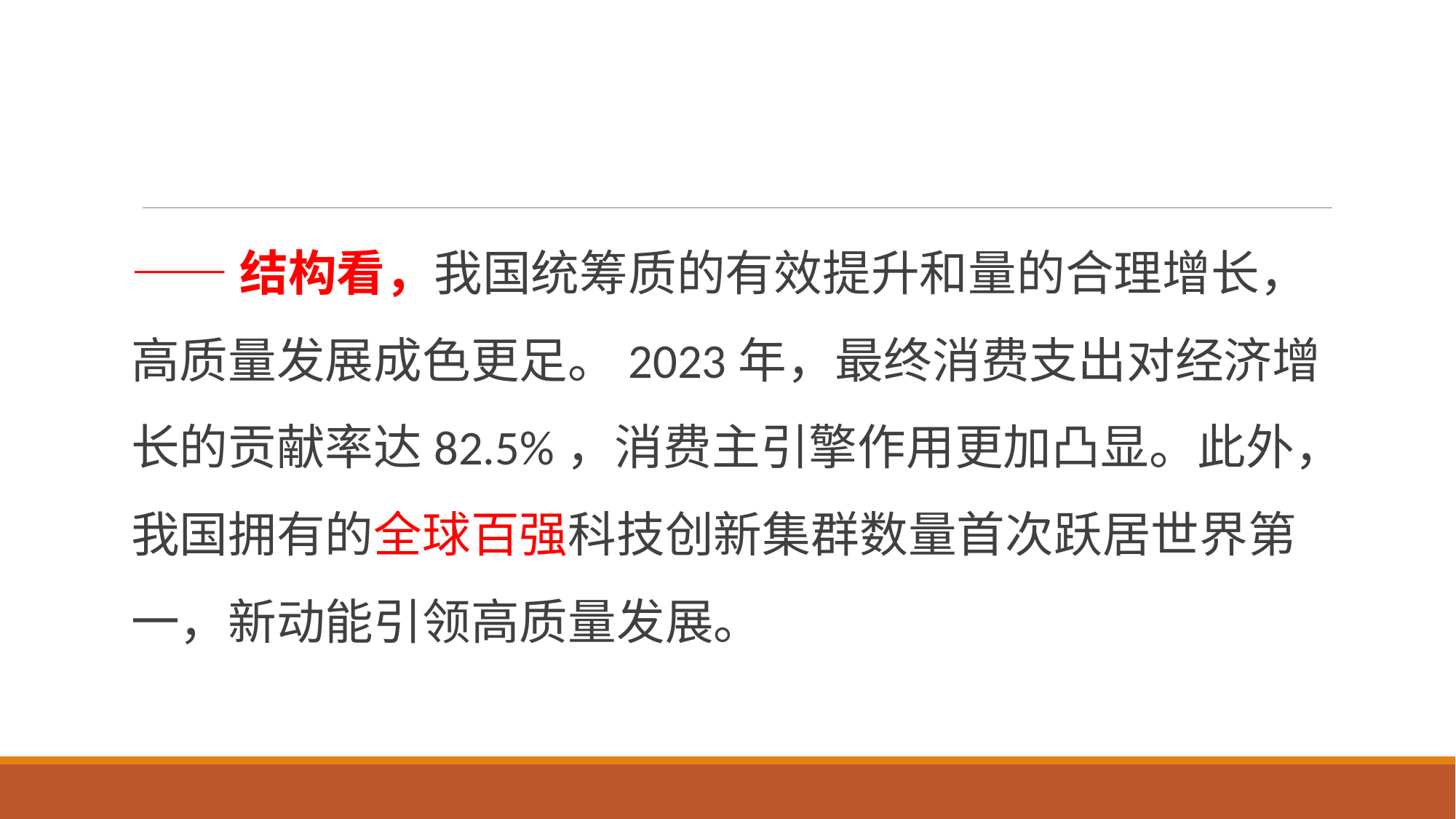

#
——结构看，我国统筹质的有效提升和量的合理增长，高质量发展成色更足。2023年，最终消费支出对经济增长的贡献率达82.5%，消费主引擎作用更加凸显。此外，我国拥有的全球百强科技创新集群数量首次跃居世界第一，新动能引领高质量发展。